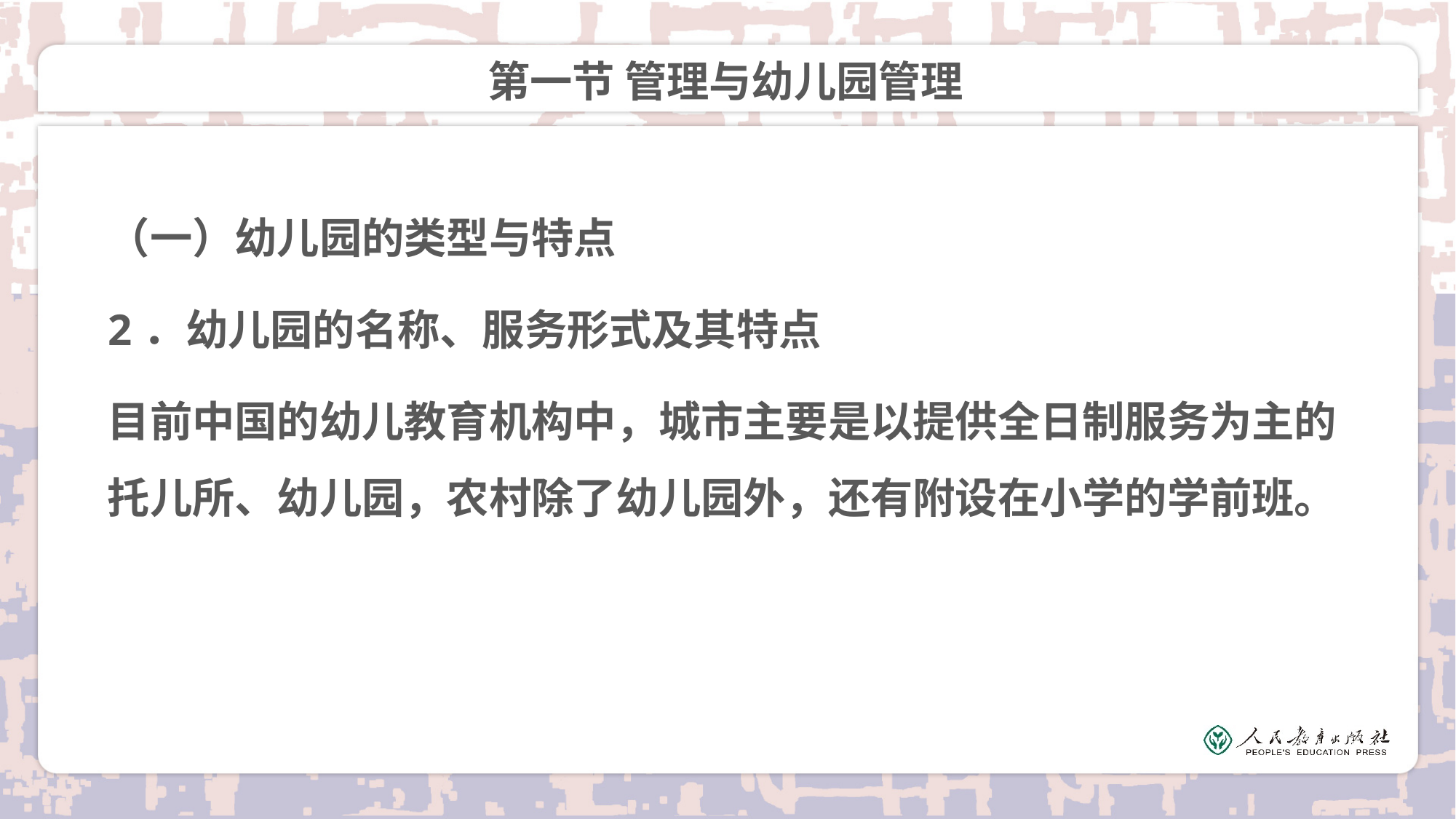

# 第一节 管理与幼儿园管理
（一）幼儿园的类型与特点
2．幼儿园的名称、服务形式及其特点
目前中国的幼儿教育机构中，城市主要是以提供全日制服务为主的托儿所、幼儿园，农村除了幼儿园外，还有附设在小学的学前班。